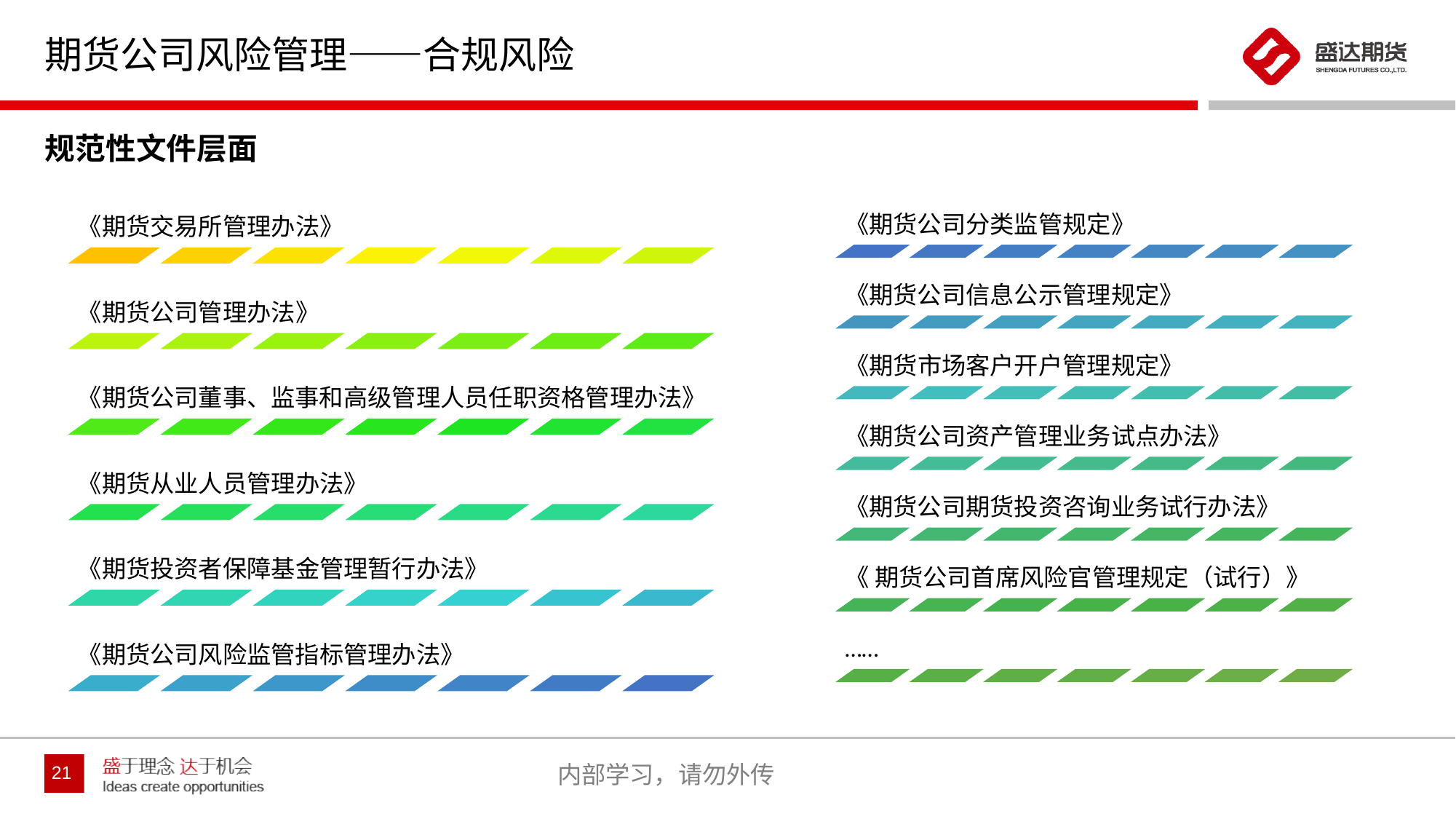

# 期货公司风险管理——合规风险
规范性文件层面
《期货交易所管理办法》
《期货公司管理办法》
《期货公司董事、监事和高级管理人员任职资格管理办法》
《期货从业人员管理办法》
《期货投资者保障基金管理暂行办法》
《期货公司风险监管指标管理办法》
《期货公司分类监管规定》
《期货公司信息公示管理规定》
《期货市场客户开户管理规定》
《期货公司资产管理业务试点办法》
《期货公司期货投资咨询业务试行办法》
《 期货公司首席风险官管理规定（试行）》
……